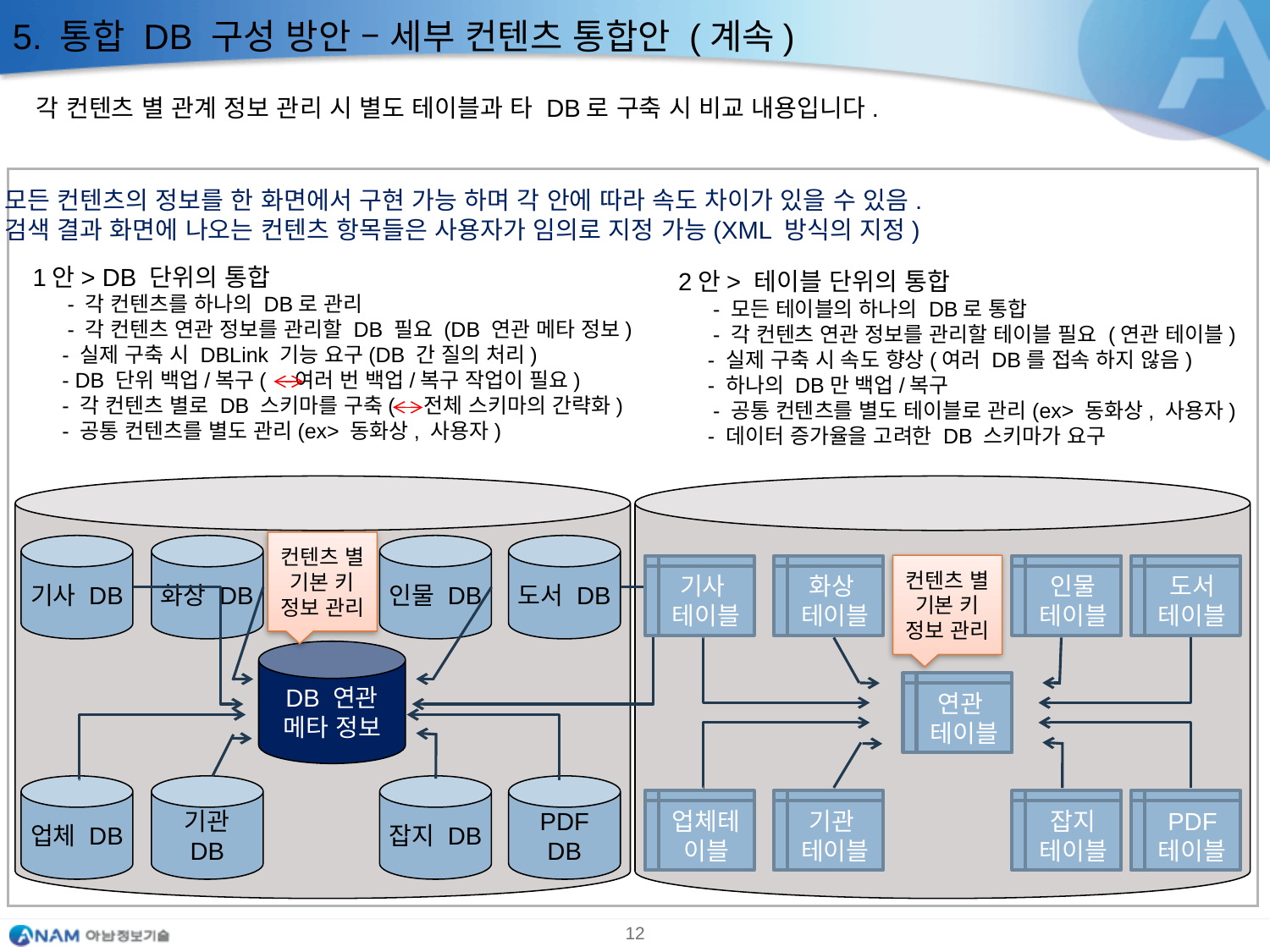

5. 통합 DB 구성 방안 – 세부 컨텐츠 통합안 (계속)
각 컨텐츠 별 관계 정보 관리 시 별도 테이블과 타 DB로 구축 시 비교 내용입니다.

모든 컨텐츠의 정보를 한 화면에서 구현 가능 하며 각 안에 따라 속도 차이가 있을 수 있음.
검색 결과 화면에 나오는 컨텐츠 항목들은 사용자가 임의로 지정 가능(XML 방식의 지정)
1안> DB 단위의 통합
     - 각 컨텐츠를 하나의 DB로 관리
     - 각 컨텐츠 연관 정보를 관리할 DB 필요 (DB 연관 메타 정보)
     - 실제 구축 시 DBLink 기능 요구(DB 간 질의 처리)
     - DB 단위 백업/복구(    여러 번 백업/복구 작업이 필요)
     - 각 컨텐츠 별로 DB 스키마를 구축(    전체 스키마의 간략화)
     - 공통 컨텐츠를 별도 관리(ex> 동화상, 사용자)
2안> 테이블 단위의 통합
     - 모든 테이블의 하나의 DB로 통합
     - 각 컨텐츠 연관 정보를 관리할 테이블 필요 (연관 테이블)
     - 실제 구축 시 속도 향상(여러 DB를 접속 하지 않음)
     - 하나의 DB만 백업/복구
     - 공통 컨텐츠를 별도 테이블로 관리(ex> 동화상, 사용자)
     - 데이터 증가율을 고려한 DB 스키마가 요구

컨텐츠 별
기본 키
정보 관리
기사 DB
화상 DB
인물 DB
도서 DB
컨텐츠 별
기본 키
정보 관리
기사
테이블
화상
테이블
인물
테이블
도서
테이블
DB 연관
메타 정보
연관
테이블
업체 DB
기관
DB
잡지 DB
PDF
DB
업체테이블
기관
테이블
잡지
테이블
PDF
테이블